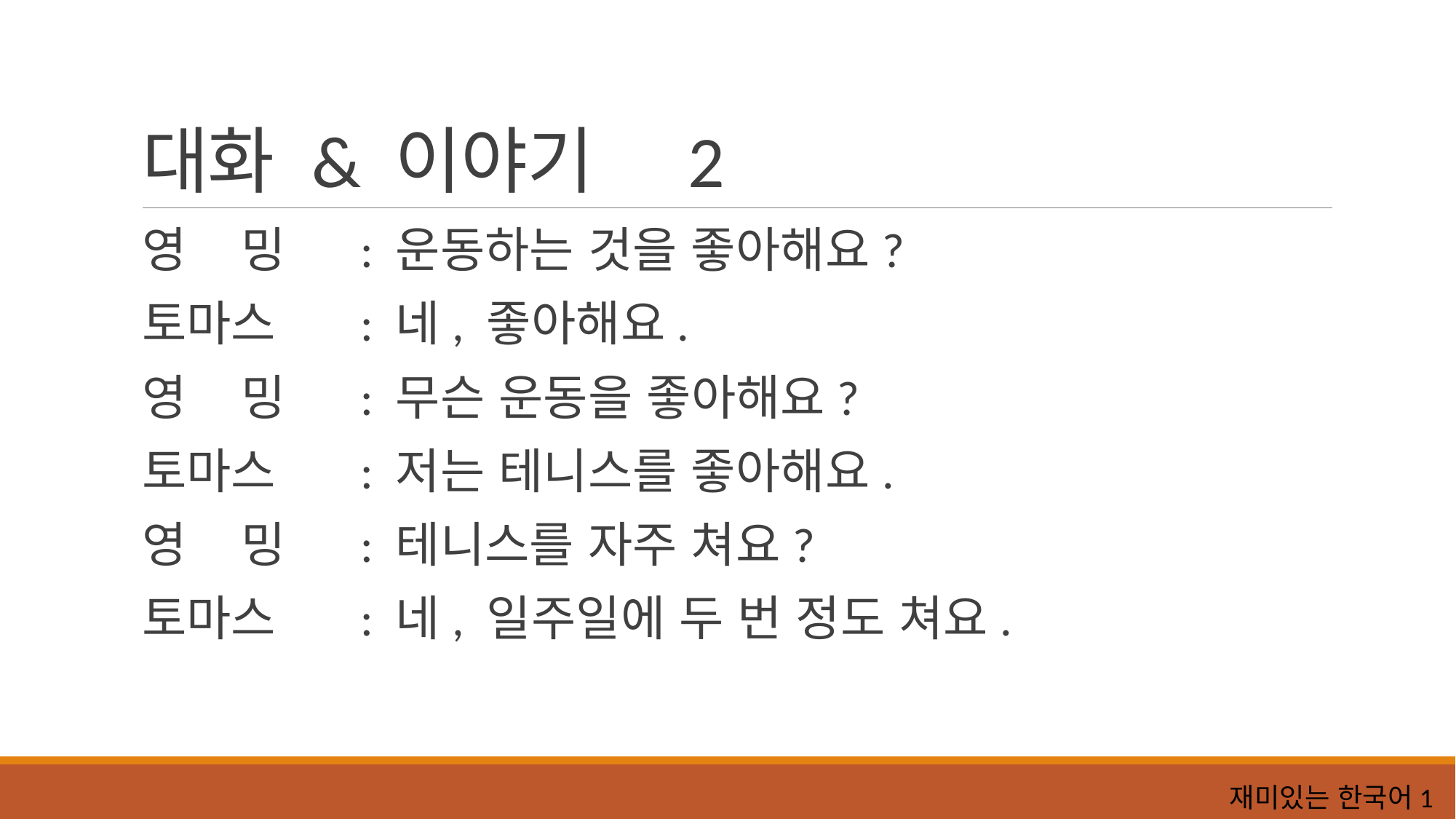

# 대화 & 이야기	2
영    밍	: 운동하는 것을 좋아해요?
토마스	: 네, 좋아해요.
영    밍	: 무슨 운동을 좋아해요?
토마스	: 저는 테니스를 좋아해요.
영    밍	: 테니스를 자주 쳐요?
토마스	: 네, 일주일에 두 번 정도 쳐요.

재미있는 한국어1